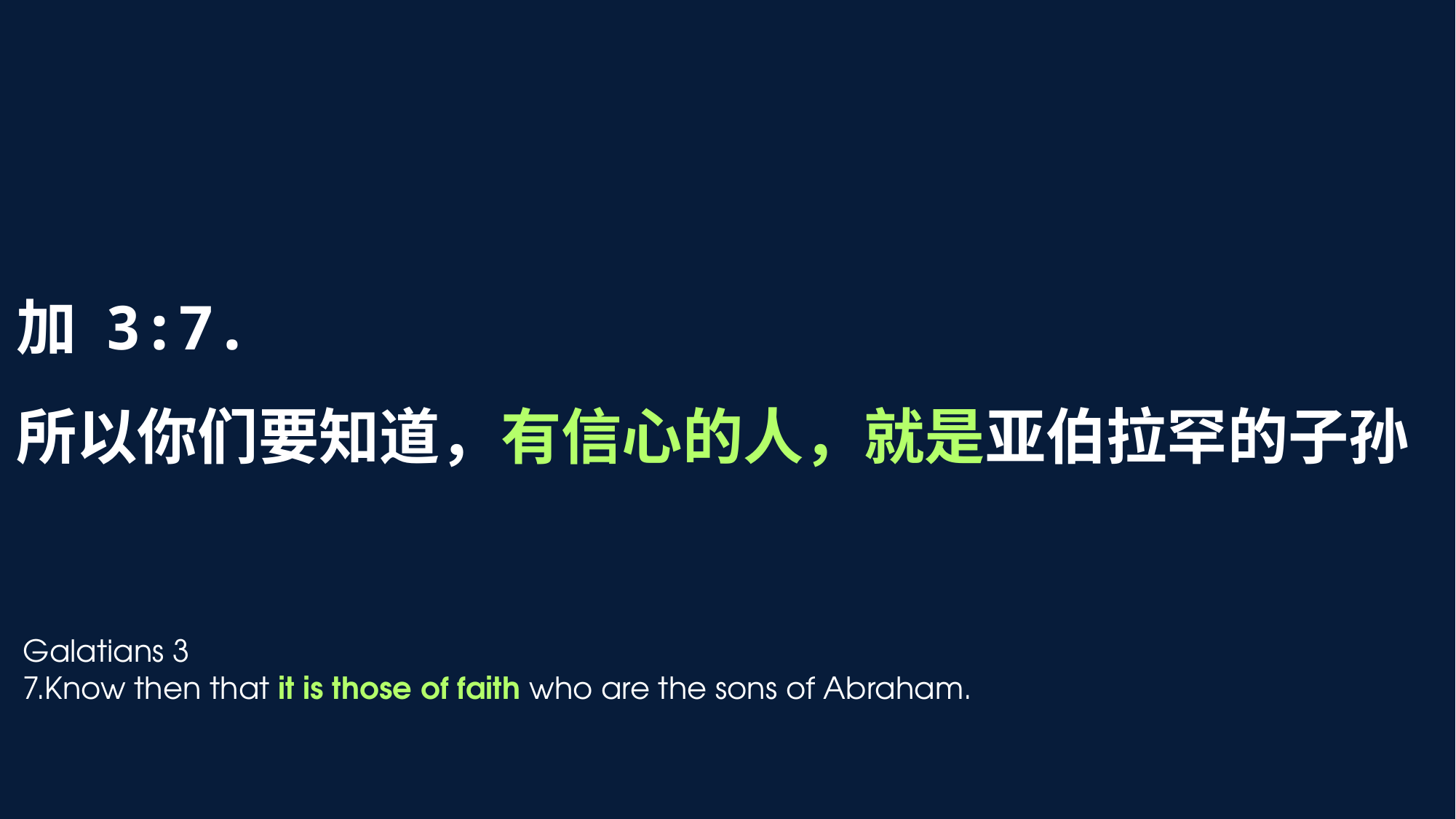

加 3:7.
所以你们要知道，有信心的人，就是亚伯拉罕的子孙
Galatians 3
7.Know then that it is those of faith who are the sons of Abraham.